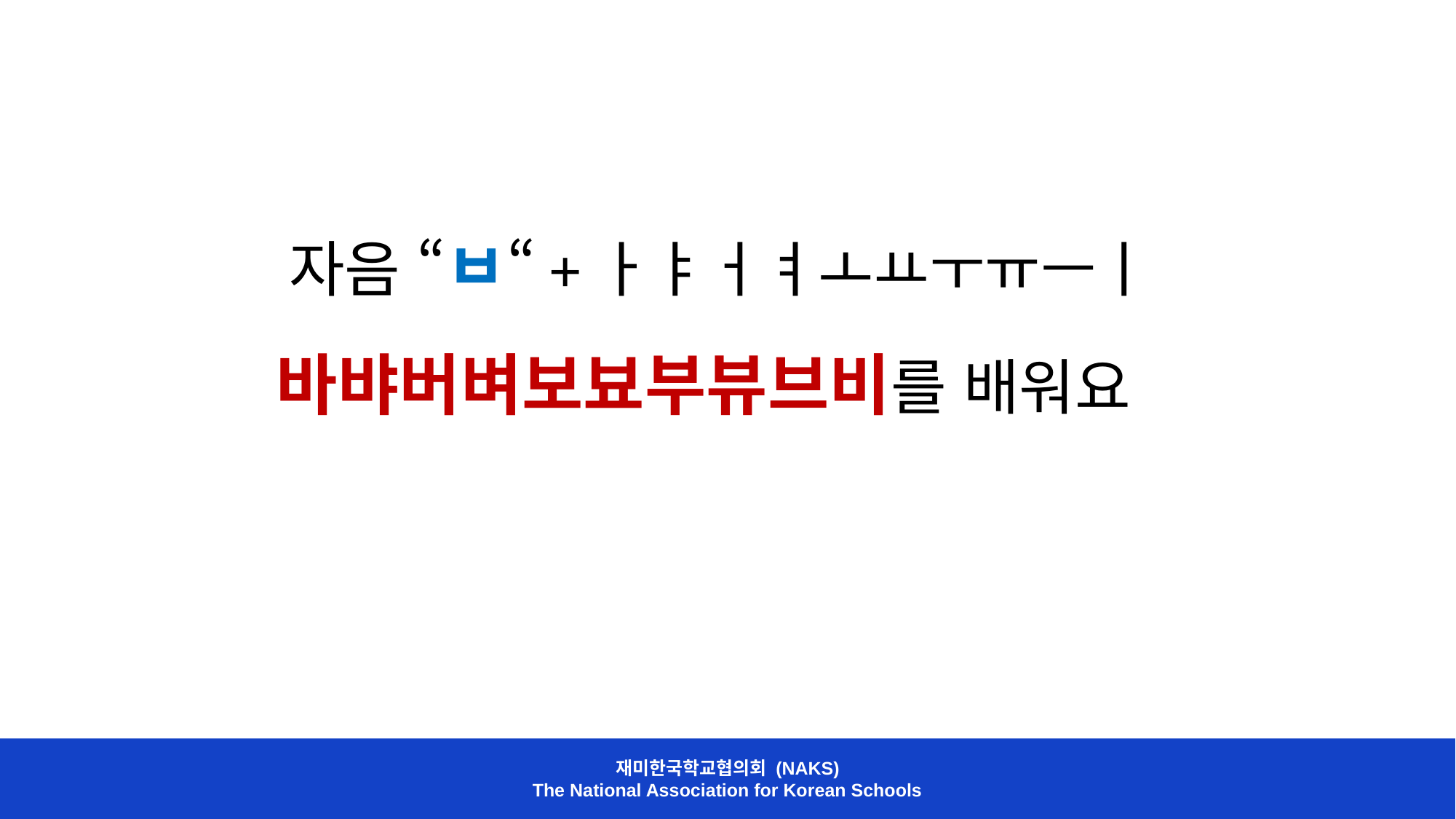

자음 “ㅂ“+ㅏㅑㅓㅕㅗㅛㅜㅠㅡㅣ
바뱌버벼보뵤부뷰브비를 배워요
재미한국학교협의회 (NAKS)
The National Association for Korean Schools